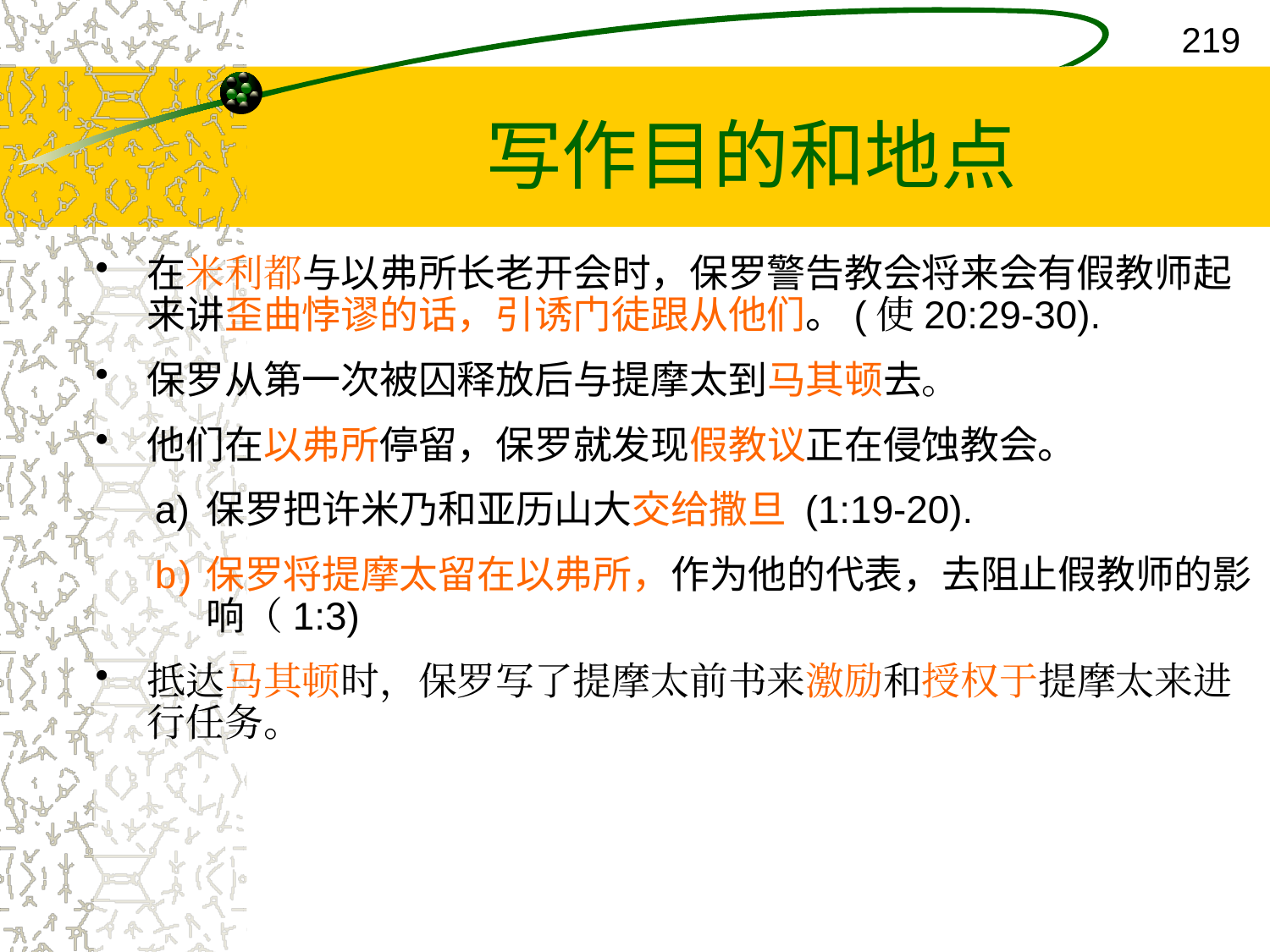

219
# 写作目的和地点
在米利都与以弗所长老开会时，保罗警告教会将来会有假教师起来讲歪曲悖谬的话，引诱门徒跟从他们。(使20:29-30).
保罗从第一次被囚释放后与提摩太到马其顿去。
他们在以弗所停留，保罗就发现假教议正在侵蚀教会。
保罗把许米乃和亚历山大交给撒旦 (1:19-20).
保罗将提摩太留在以弗所，作为他的代表，去阻止假教师的影响（1:3)
抵达马其顿时，保罗写了提摩太前书来激励和授权于提摩太来进行任务。